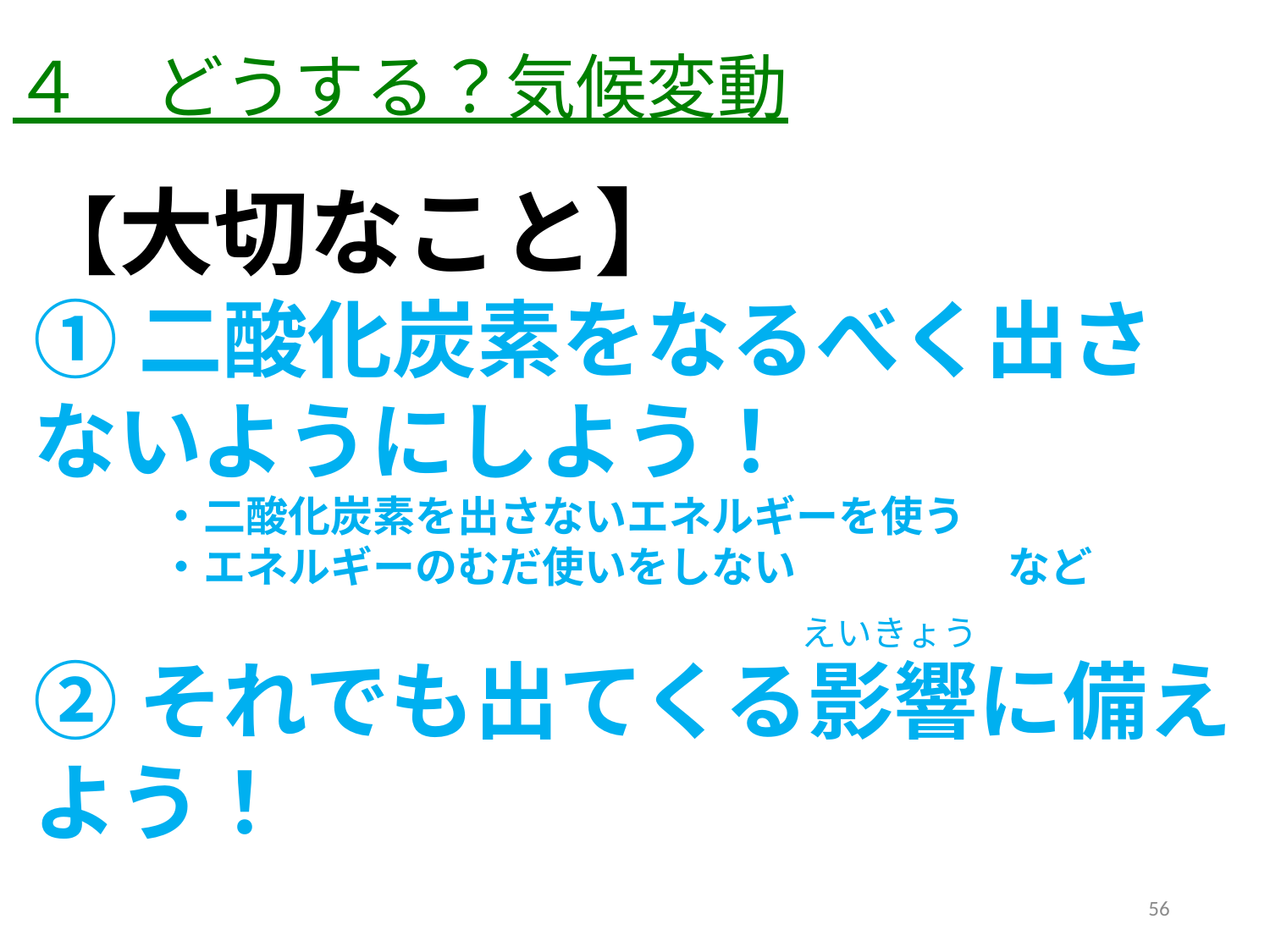

４　どうする？気候変動
【大切なこと】
①二酸化炭素をなるべく出さないようにしよう！
	・二酸化炭素を出さないエネルギーを使う
	・エネルギーのむだ使いをしない　　　　　など

②それでも出てくる影響に備えよう！
えいきょう
56